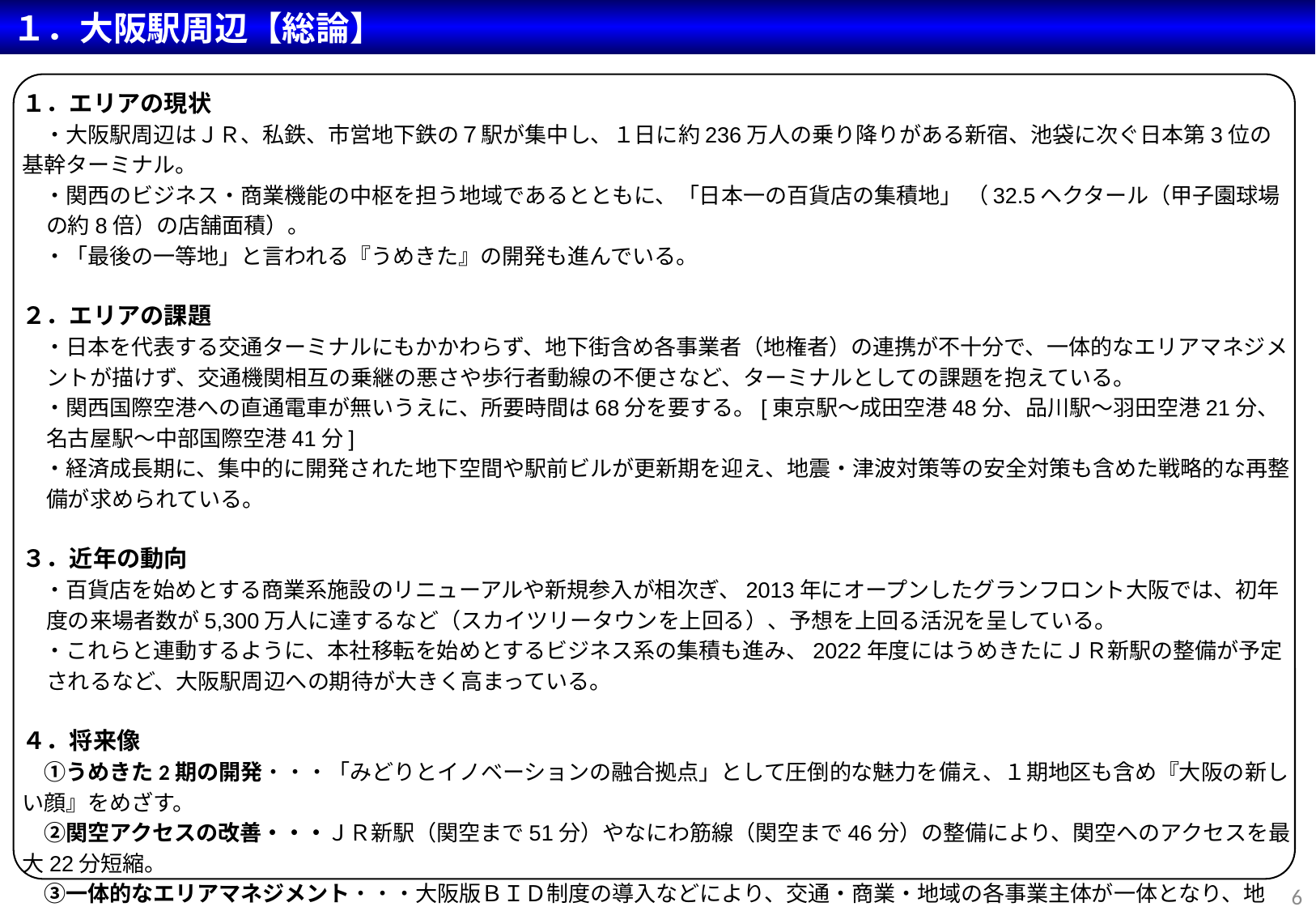

１．大阪駅周辺【総論】

１．エリアの現状
　・大阪駅周辺はＪＲ、私鉄、市営地下鉄の７駅が集中し、１日に約236万人の乗り降りがある新宿、池袋に次ぐ日本第3位の基幹ターミナル。
　・関西のビジネス・商業機能の中枢を担う地域であるとともに、「日本一の百貨店の集積地」 （32.5ヘクタール（甲子園球場の約8倍）の店舗面積）。
　・「最後の一等地」と言われる『うめきた』の開発も進んでいる。

２．エリアの課題
　・日本を代表する交通ターミナルにもかかわらず、地下街含め各事業者（地権者）の連携が不十分で、一体的なエリアマネジメントが描けず、交通機関相互の乗継の悪さや歩行者動線の不便さなど、ターミナルとしての課題を抱えている。
　・関西国際空港への直通電車が無いうえに、所要時間は68分を要する。[東京駅～成田空港48分、品川駅～羽田空港21分、名古屋駅～中部国際空港41分]
　・経済成長期に、集中的に開発された地下空間や駅前ビルが更新期を迎え、地震・津波対策等の安全対策も含めた戦略的な再整備が求められている。

３．近年の動向
　・百貨店を始めとする商業系施設のリニューアルや新規参入が相次ぎ、2013年にオープンしたグランフロント大阪では、初年度の来場者数が5,300万人に達するなど（スカイツリータウンを上回る）、予想を上回る活況を呈している。
　・これらと連動するように、本社移転を始めとするビジネス系の集積も進み、2022年度にはうめきたにＪＲ新駅の整備が予定されるなど、大阪駅周辺への期待が大きく高まっている。

４．将来像
　①うめきた2期の開発・・・「みどりとイノベーションの融合拠点」として圧倒的な魅力を備え、１期地区も含め『大阪の新しい顔』をめざす。
　②関空アクセスの改善・・・ＪＲ新駅（関空まで51分）やなにわ筋線（関空まで46分）の整備により、関空へのアクセスを最大22分短縮。
　③一体的なエリアマネジメント・・・大阪版ＢＩＤ制度の導入などにより、交通・商業・地域の各事業主体が一体となり、地下・地上・デッキのシームレスなネットワークの形成など、戦略的なエリアマネジメントを実現
6